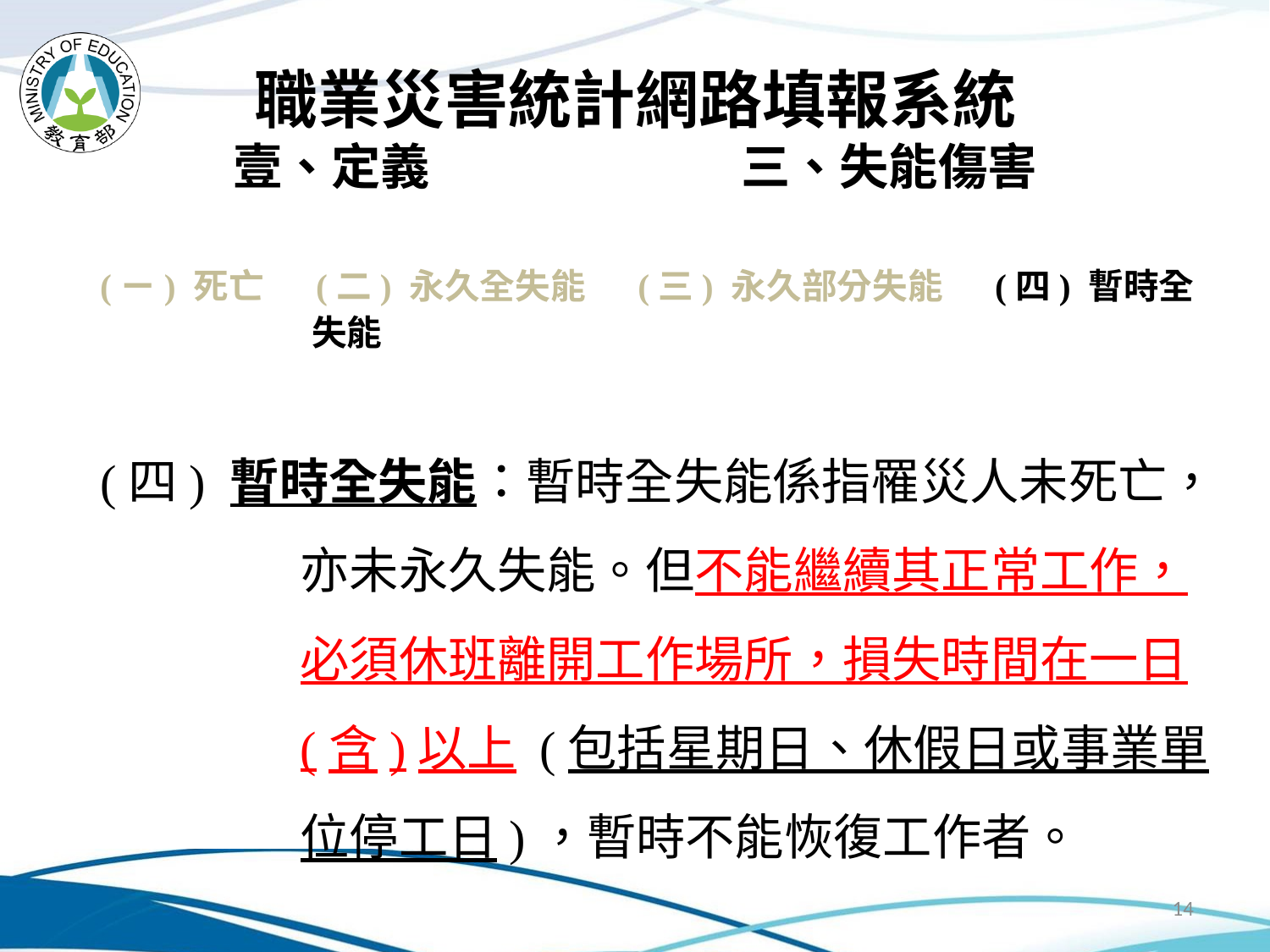

# 職業災害統計網路填報系統 壹、定義			三、失能傷害
(ㄧ) 死亡　 (二) 永久全失能　 (三) 永久部分失能　 (四) 暫時全失能

(四) 暫時全失能：暫時全失能係指罹災人未死亡，亦未永久失能。但不能繼續其正常工作，必須休班離開工作場所，損失時間在一日(含)以上 (包括星期日、休假日或事業單位停工日)，暫時不能恢復工作者。
14